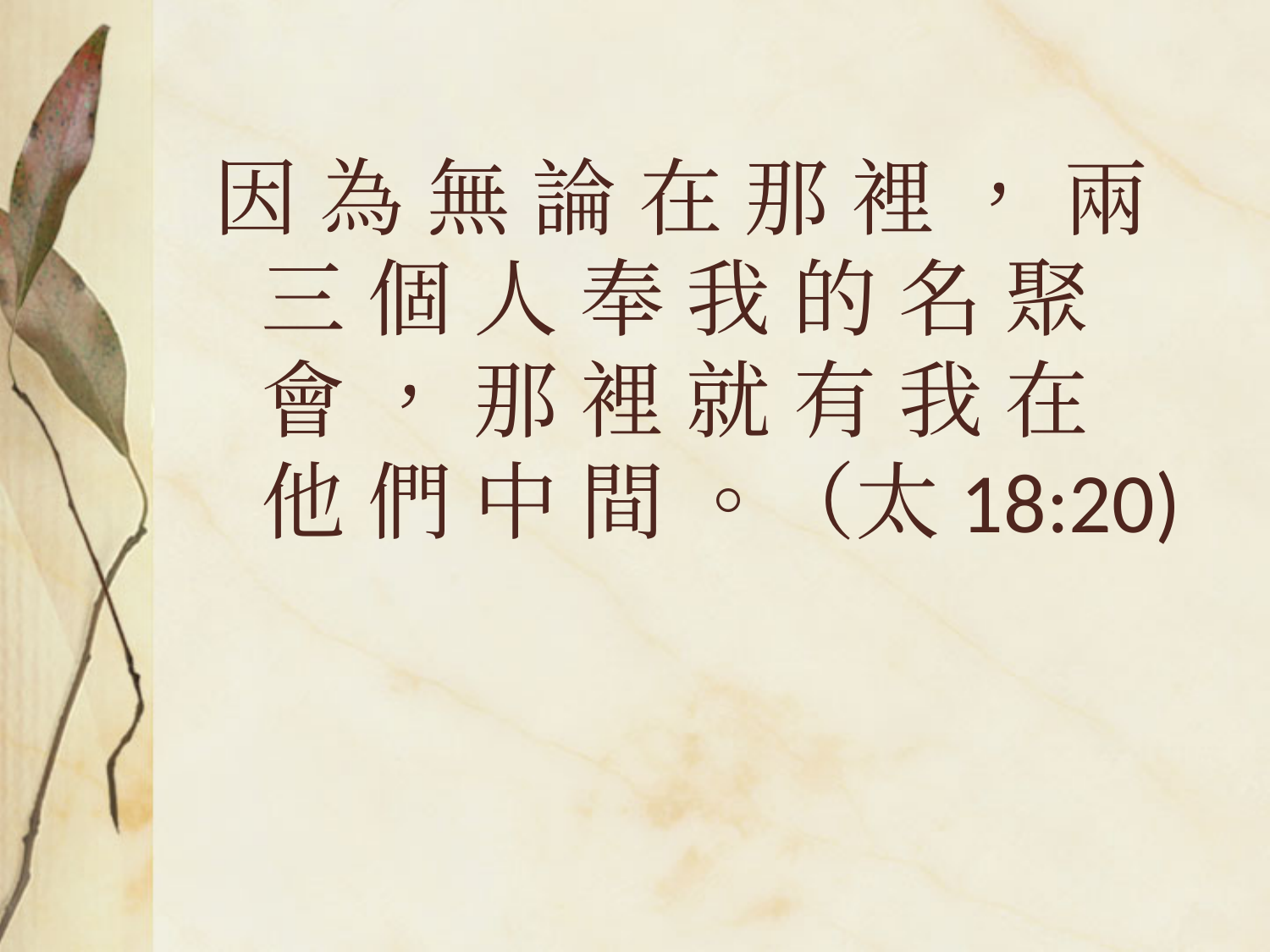

#
因 為 無 論 在 那 裡 ， 兩 三 個 人 奉 我 的 名 聚 會 ， 那 裡 就 有 我 在 他 們 中 間 。（太18:20)